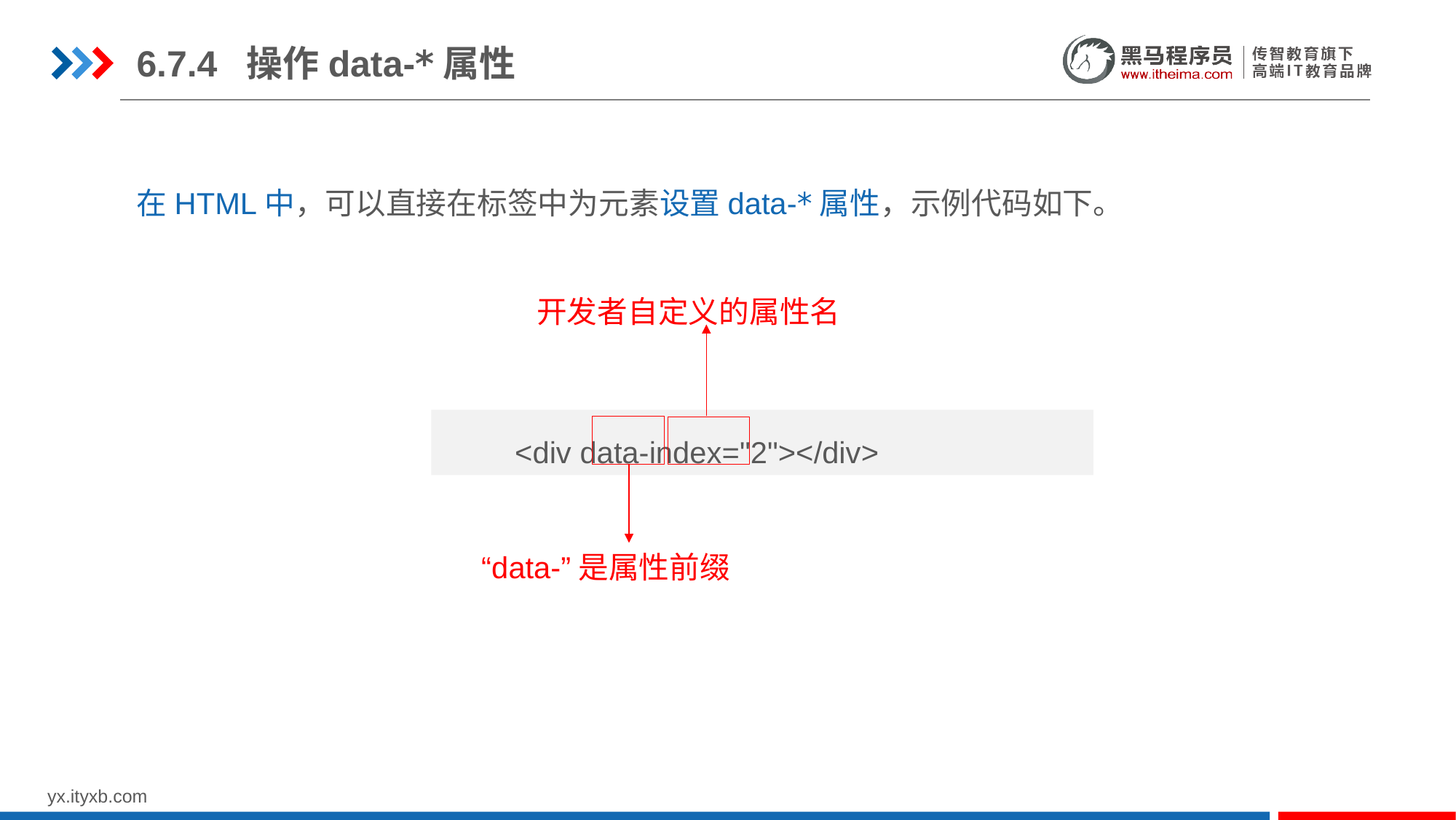

6.7.4  操作data-*属性
在HTML中，可以直接在标签中为元素设置data-*属性，示例代码如下。
开发者自定义的属性名
<div data-index="2"></div>

“data-”是属性前缀